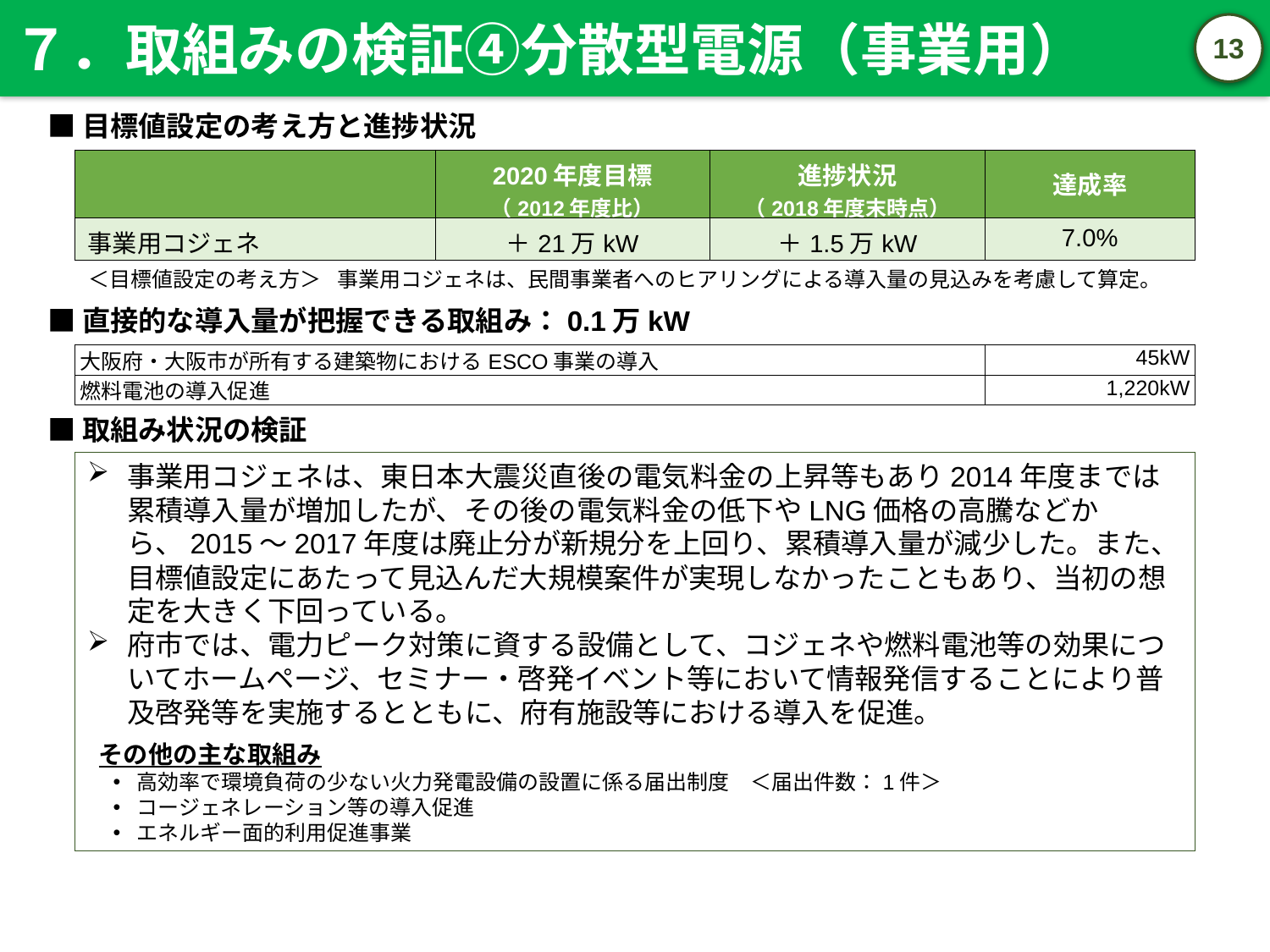

７．取組みの検証④分散型電源（事業用）
13
■目標値設定の考え方と進捗状況
|  | 2020年度目標 （2012年度比） | 進捗状況 （2018年度末時点） | 達成率 |
| --- | --- | --- | --- |
| 事業用コジェネ | ＋21万kW | ＋1.5万kW | 7.0% |
＜目標値設定の考え方＞	事業用コジェネは、民間事業者へのヒアリングによる導入量の見込みを考慮して算定。
■直接的な導入量が把握できる取組み：0.1万kW
| 大阪府・大阪市が所有する建築物におけるESCO事業の導入 | 45kW |
| --- | --- |
| 燃料電池の導入促進 | 1,220kW |
■取組み状況の検証
事業用コジェネは、東日本大震災直後の電気料金の上昇等もあり2014年度までは累積導入量が増加したが、その後の電気料金の低下やLNG価格の高騰などから、2015～2017年度は廃止分が新規分を上回り、累積導入量が減少した。また、目標値設定にあたって見込んだ大規模案件が実現しなかったこともあり、当初の想定を大きく下回っている。
府市では、電力ピーク対策に資する設備として、コジェネや燃料電池等の効果についてホームページ、セミナー・啓発イベント等において情報発信することにより普及啓発等を実施するとともに、府有施設等における導入を促進。
その他の主な取組み
高効率で環境負荷の少ない火力発電設備の設置に係る届出制度　＜届出件数：1件＞
コージェネレーション等の導入促進
エネルギー面的利用促進事業